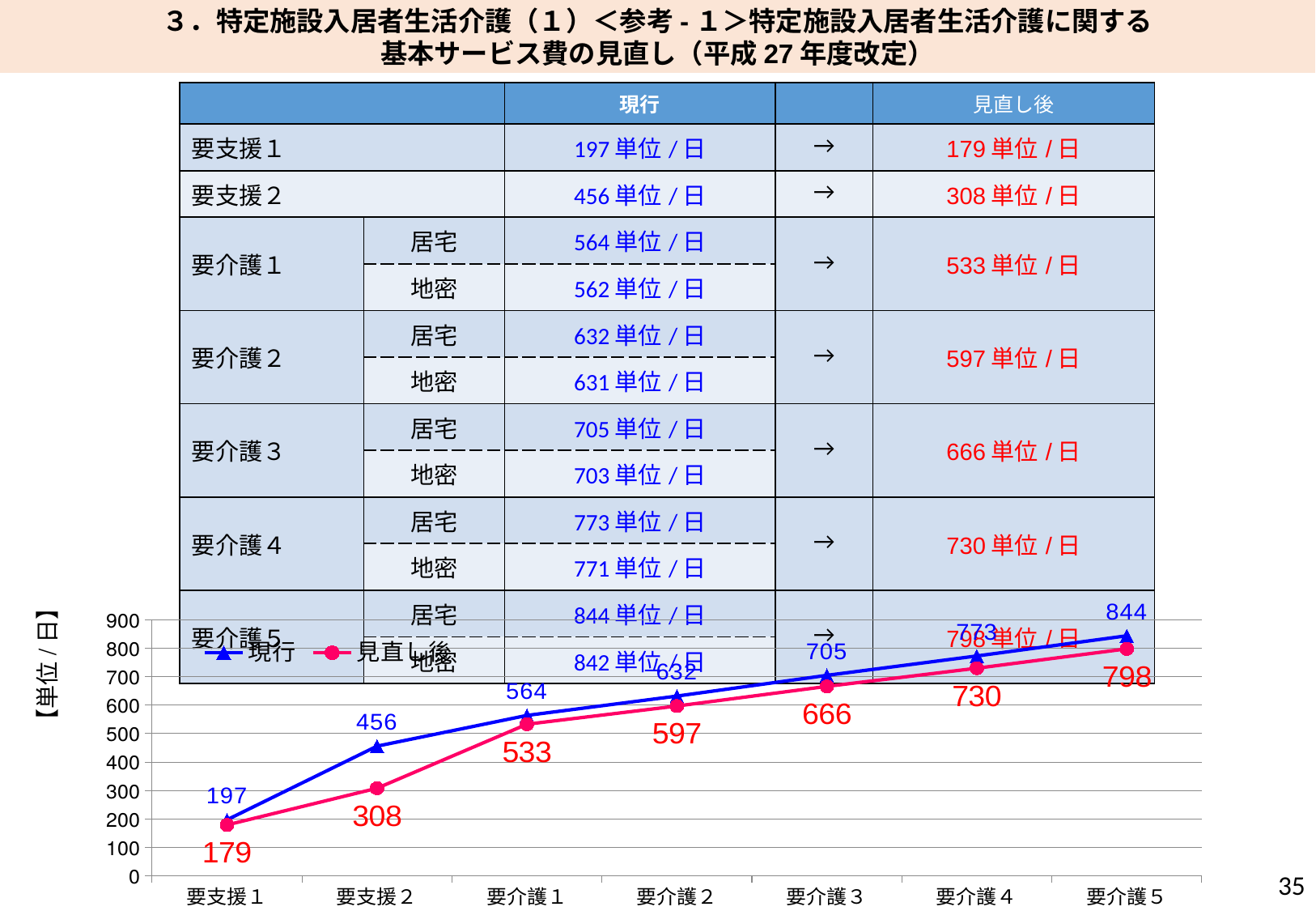

３．特定施設入居者生活介護（１）＜参考-１＞特定施設入居者生活介護に関する
基本サービス費の見直し（平成27年度改定）
|  |  | 現行 |  | 見直し後 |
| --- | --- | --- | --- | --- |
| 要支援１ |  | 197単位/日 | → | 179単位/日 |
| 要支援２ |  | 456単位/日 | → | 308単位/日 |
| 要介護１ | 居宅 | 564単位/日 | → | 533単位/日 |
|  | 地密 | 562単位/日 |  |  |
| 要介護２ | 居宅 | 632単位/日 | → | 597単位/日 |
|  | 地密 | 631単位/日 |  |  |
| 要介護３ | 居宅 | 705単位/日 | → | 666単位/日 |
|  | 地密 | 703単位/日 |  |  |
| 要介護４ | 居宅 | 773単位/日 | → | 730単位/日 |
|  | 地密 | 771単位/日 |  |  |
| 要介護５ | 居宅 | 844単位/日 | → | 798単位/日 |
|  | 地密 | 842単位/日 |  |  |

### Chart

| Category | 現行 | 見直し後 |
|---|---|---|
| 要支援１ | 197.0 | 179.0 |
| 要支援２ | 456.0 | 308.0 |
| 要介護１ | 564.0 | 533.0 |
| 要介護２ | 632.0 | 597.0 |
| 要介護３ | 705.0 | 666.0 |
| 要介護４ | 773.0 | 730.0 |
| 要介護５ | 844.0 | 798.0 |
【単位/日】
35